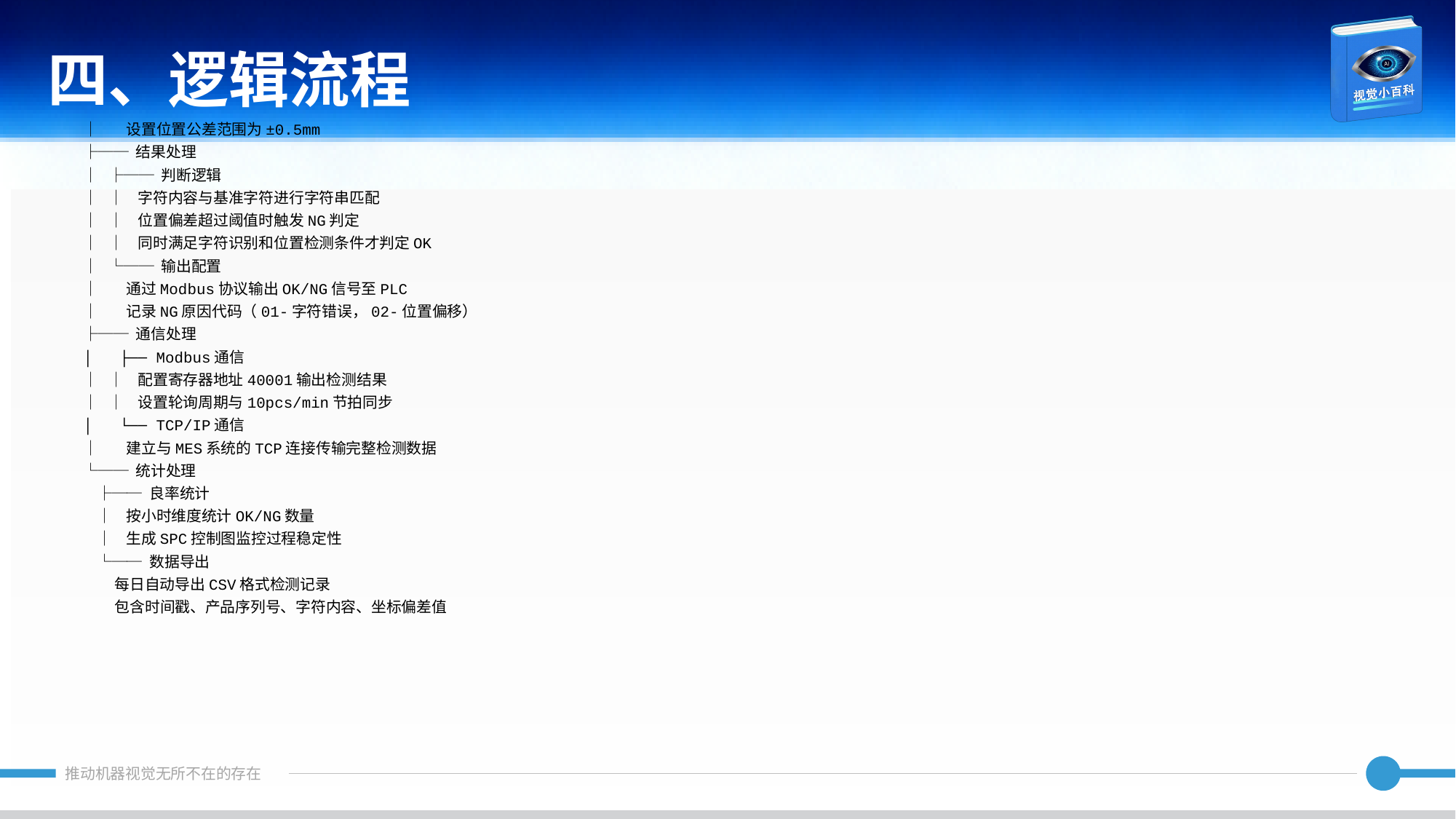

四、逻辑流程

│       设置位置公差范围为±0.5mm
├── 结果处理
│   ├── 判断逻辑
│   │   字符内容与基准字符进行字符串匹配
│   │   位置偏差超过阈值时触发NG判定
│   │   同时满足字符识别和位置检测条件才判定OK
│   └── 输出配置
│       通过Modbus协议输出OK/NG信号至PLC
│       记录NG原因代码（01-字符错误，02-位置偏移）
├── 通信处理
│   ├── Modbus通信
│   │   配置寄存器地址40001输出检测结果
│   │   设置轮询周期与10pcs/min节拍同步
│   └── TCP/IP通信
│       建立与MES系统的TCP连接传输完整检测数据
└── 统计处理
    ├── 良率统计
    │   按小时维度统计OK/NG数量
    │   生成SPC控制图监控过程稳定性
    └── 数据导出
        每日自动导出CSV格式检测记录
        包含时间戳、产品序列号、字符内容、坐标偏差值
9